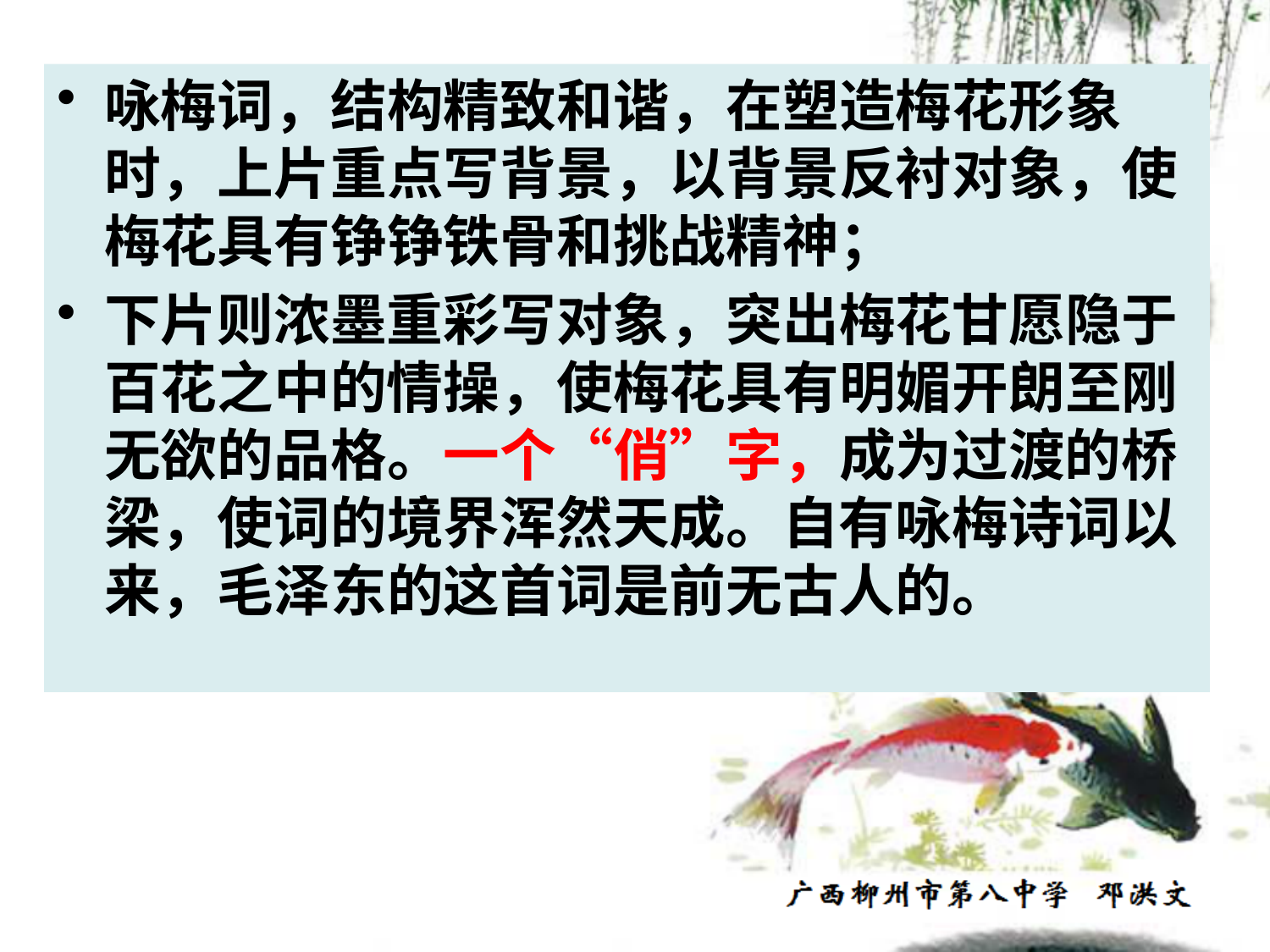

咏梅词，结构精致和谐，在塑造梅花形象时，上片重点写背景，以背景反衬对象，使梅花具有铮铮铁骨和挑战精神；
下片则浓墨重彩写对象，突出梅花甘愿隐于百花之中的情操，使梅花具有明媚开朗至刚无欲的品格。一个“俏”字，成为过渡的桥梁，使词的境界浑然天成。自有咏梅诗词以来，毛泽东的这首词是前无古人的。